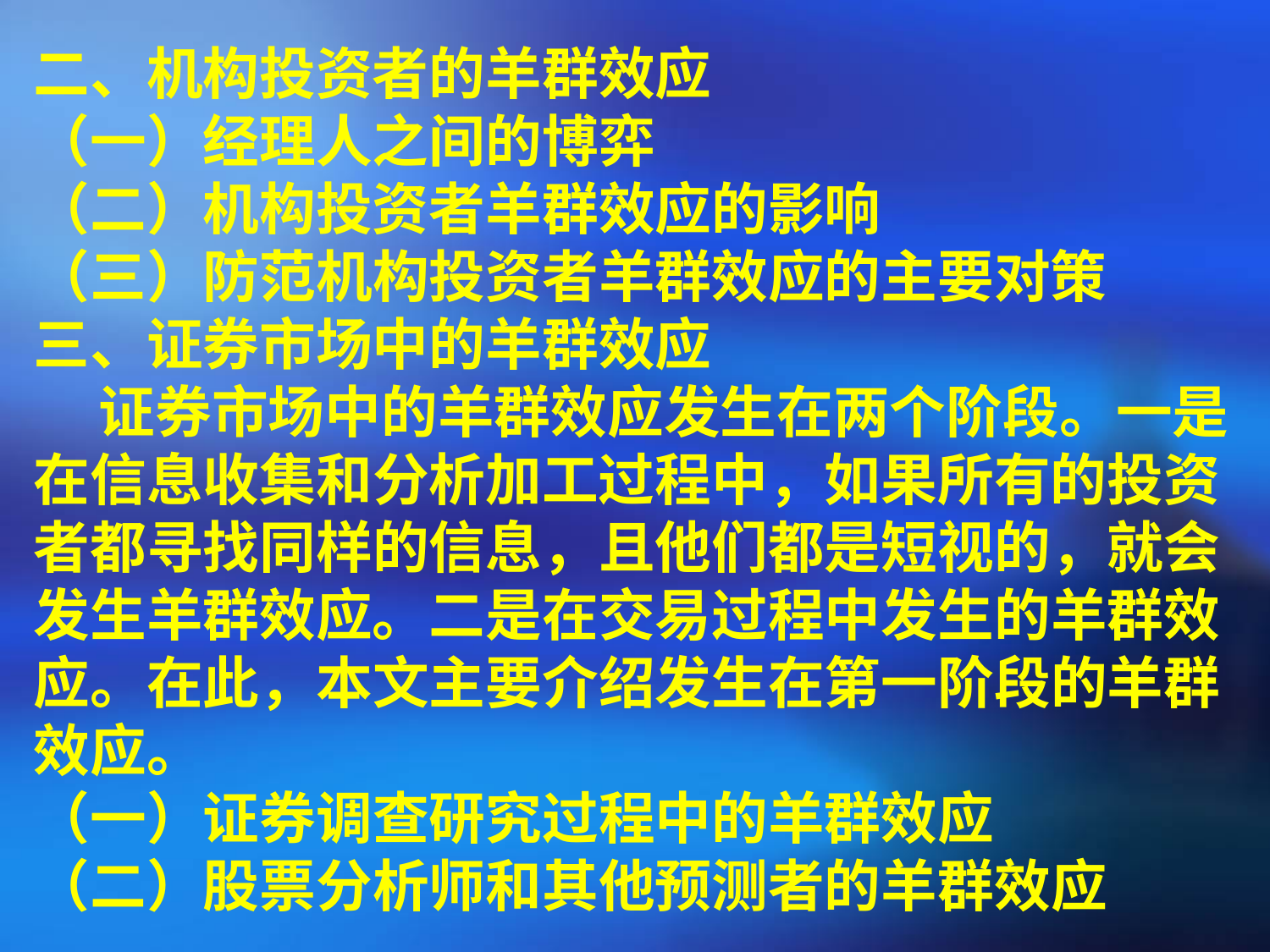

二、机构投资者的羊群效应
（一）经理人之间的博弈
（二）机构投资者羊群效应的影响
（三）防范机构投资者羊群效应的主要对策
三、证券市场中的羊群效应
    证券市场中的羊群效应发生在两个阶段。一是在信息收集和分析加工过程中，如果所有的投资者都寻找同样的信息，且他们都是短视的，就会发生羊群效应。二是在交易过程中发生的羊群效应。在此，本文主要介绍发生在第一阶段的羊群效应。
（一）证券调查研究过程中的羊群效应
（二）股票分析师和其他预测者的羊群效应